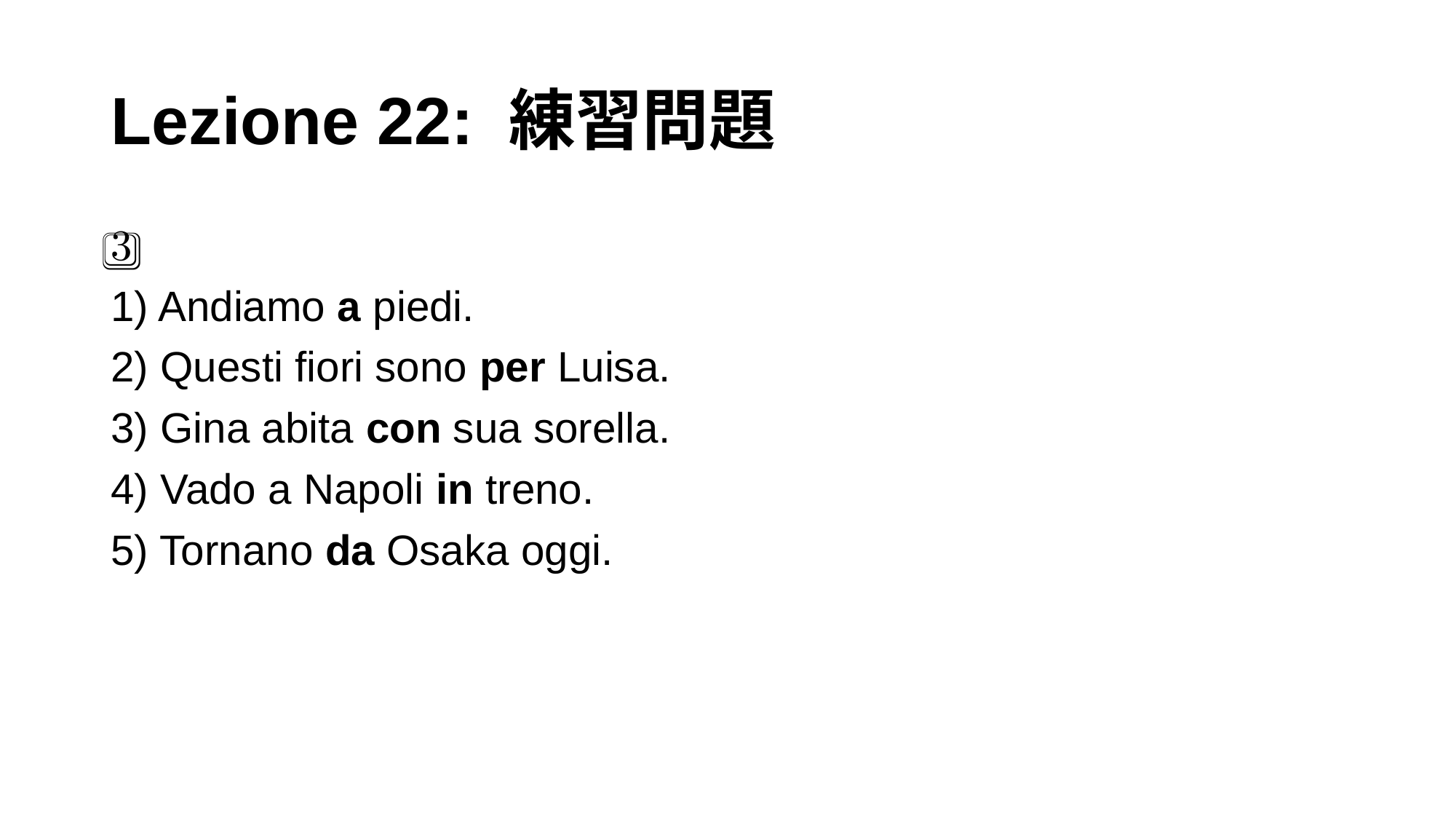

# Lezione 22: 練習問題
3⃣
1) Andiamo a piedi.
2) Questi fiori sono per Luisa.
3) Gina abita con sua sorella.
4) Vado a Napoli in treno.
5) Tornano da Osaka oggi.